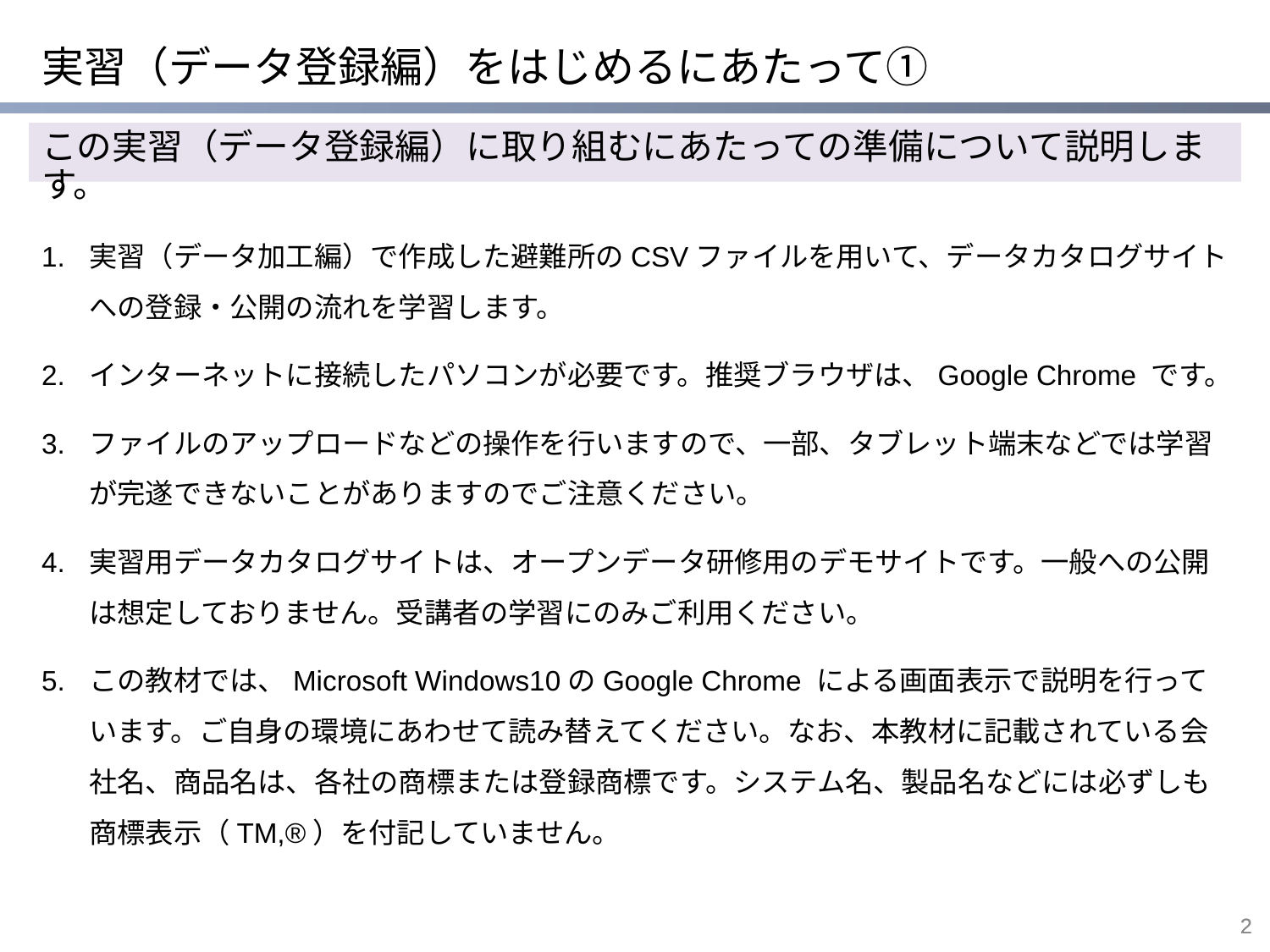

# 実習（データ登録編）をはじめるにあたって①
この実習（データ登録編）に取り組むにあたっての準備について説明します。
実習（データ加工編）で作成した避難所のCSVファイルを用いて、データカタログサイトへの登録・公開の流れを学習します。
インターネットに接続したパソコンが必要です。推奨ブラウザは、Google Chrome です。
ファイルのアップロードなどの操作を行いますので、一部、タブレット端末などでは学習が完遂できないことがありますのでご注意ください。
実習用データカタログサイトは、オープンデータ研修用のデモサイトです。一般への公開は想定しておりません。受講者の学習にのみご利用ください。
この教材では、Microsoft Windows10のGoogle Chrome による画面表示で説明を行っています。ご自身の環境にあわせて読み替えてください。なお、本教材に記載されている会社名、商品名は、各社の商標または登録商標です。システム名、製品名などには必ずしも商標表示（TM,®）を付記していません。
2